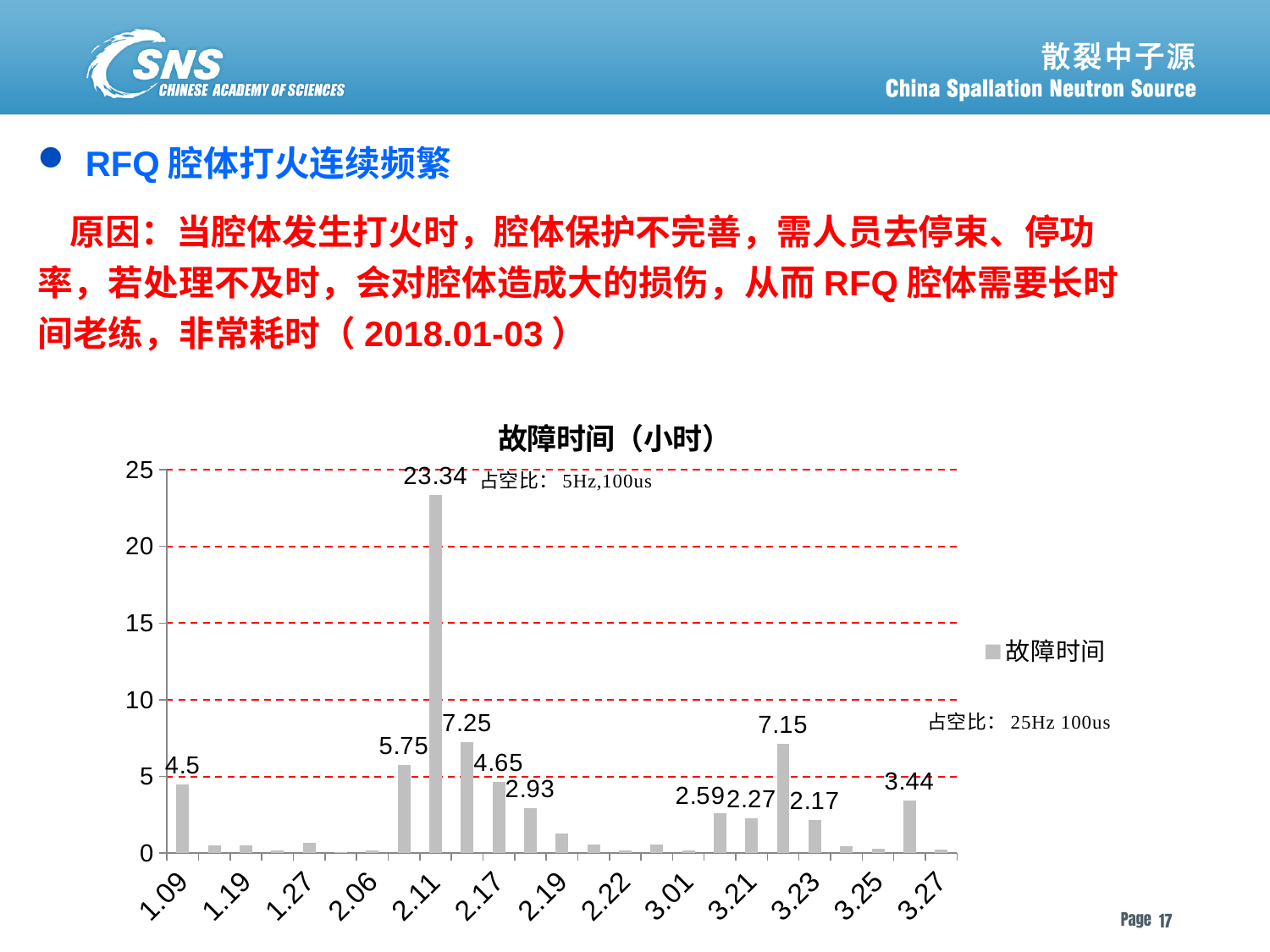

RFQ腔体打火连续频繁
   原因：当腔体发生打火时，腔体保护不完善，需人员去停束、停功率，若处理不及时，会对腔体造成大的损伤，从而RFQ腔体需要长时间老练，非常耗时（2018.01-03）

### Chart: 故障时间（小时）

| Category | 故障时间 |
|---|---|
| 1.0900000000000001 | 4.5 |
| 1.17 | 0.5 |
| 1.19 | 0.5 |
| 1.26 | 0.2 |
| 1.27 | 0.7 |
| 2.0299999999999998 | 0.08 |
| 2.06 | 0.17 |
| 2.1 | 5.75 |
| 2.11 | 23.34 |
| 2.12 | 7.25 |
| 2.17 | 4.65 |
| 2.1800000000000002 | 2.93 |
| 2.19 | 1.27 |
| 2.2000000000000002 | 0.57 |
| 2.2200000000000002 | 0.18 |
| 2.27 | 0.57 |
| 3.01 | 0.2 |
| 3.08 | 2.59 |
| 3.21 | 2.27 |
| 3.22 | 7.15 |
| 3.23 | 2.17 |
| 3.24 | 0.45 |
| 3.25 | 0.3 |
| 3.26 | 3.44 |
| 3.27 | 0.25 |
17